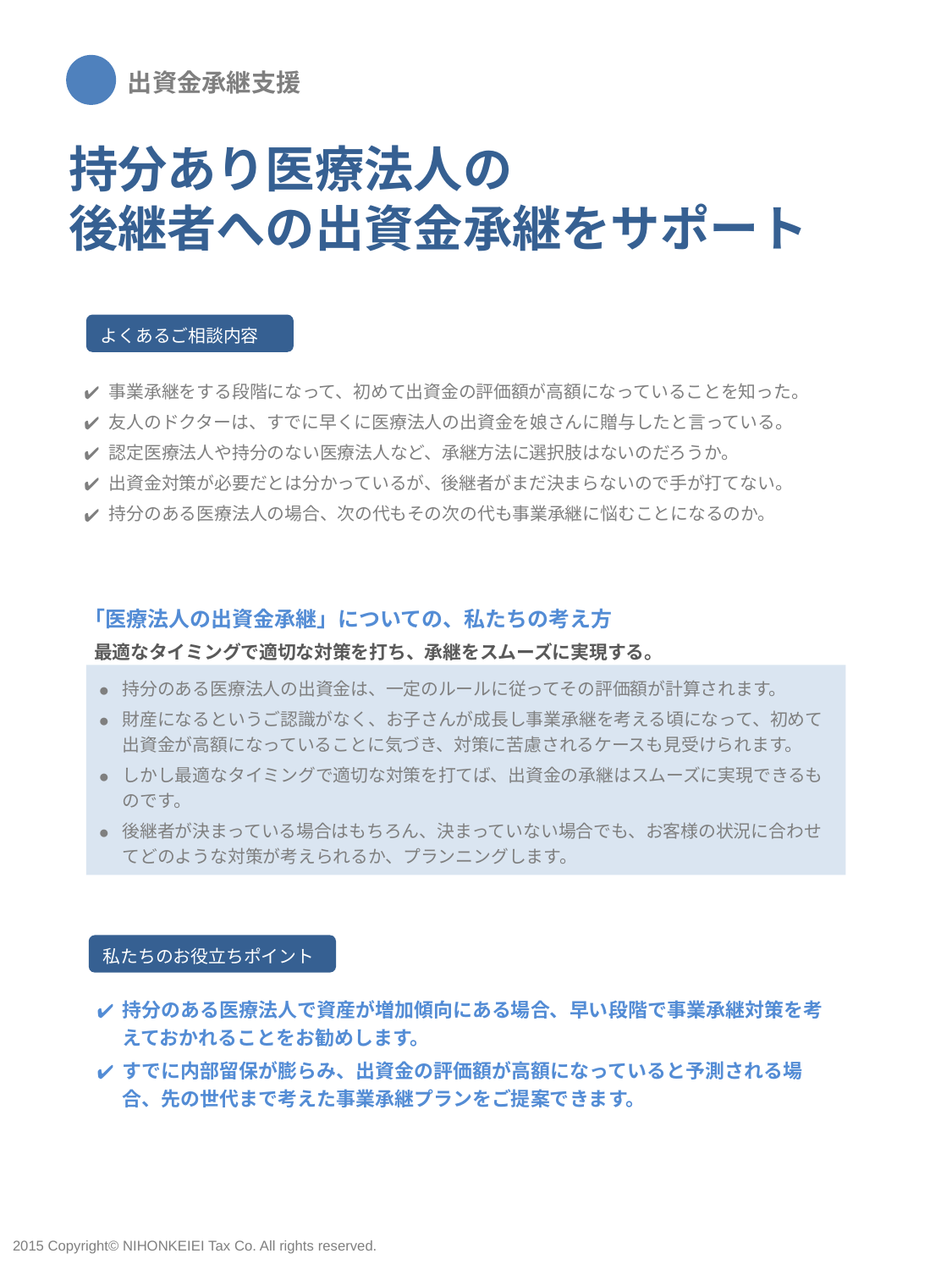

出資金承継支援
持分あり医療法人の
後継者への出資金承継をサポート
よくあるご相談内容
事業承継をする段階になって、初めて出資金の評価額が高額になっていることを知った。
友人のドクターは、すでに早くに医療法人の出資金を娘さんに贈与したと言っている。
認定医療法人や持分のない医療法人など、承継方法に選択肢はないのだろうか。
出資金対策が必要だとは分かっているが、後継者がまだ決まらないので手が打てない。
持分のある医療法人の場合、次の代もその次の代も事業承継に悩むことになるのか。

「医療法人の出資金承継」についての、私たちの考え方
最適なタイミングで適切な対策を打ち、承継をスムーズに実現する。

持分のある医療法人の出資金は、一定のルールに従ってその評価額が計算されます。
財産になるというご認識がなく、お子さんが成長し事業承継を考える頃になって、初めて出資金が高額になっていることに気づき、対策に苦慮されるケースも見受けられます。
しかし最適なタイミングで適切な対策を打てば、出資金の承継はスムーズに実現できるものです。
後継者が決まっている場合はもちろん、決まっていない場合でも、お客様の状況に合わせてどのような対策が考えられるか、プランニングします。
私たちのお役立ちポイント
持分のある医療法人で資産が増加傾向にある場合、早い段階で事業承継対策を考えておかれることをお勧めします。
すでに内部留保が膨らみ、出資金の評価額が高額になっていると予測される場合、先の世代まで考えた事業承継プランをご提案できます。
2015 Copyright© NIHONKEIEI Tax Co. All rights reserved.